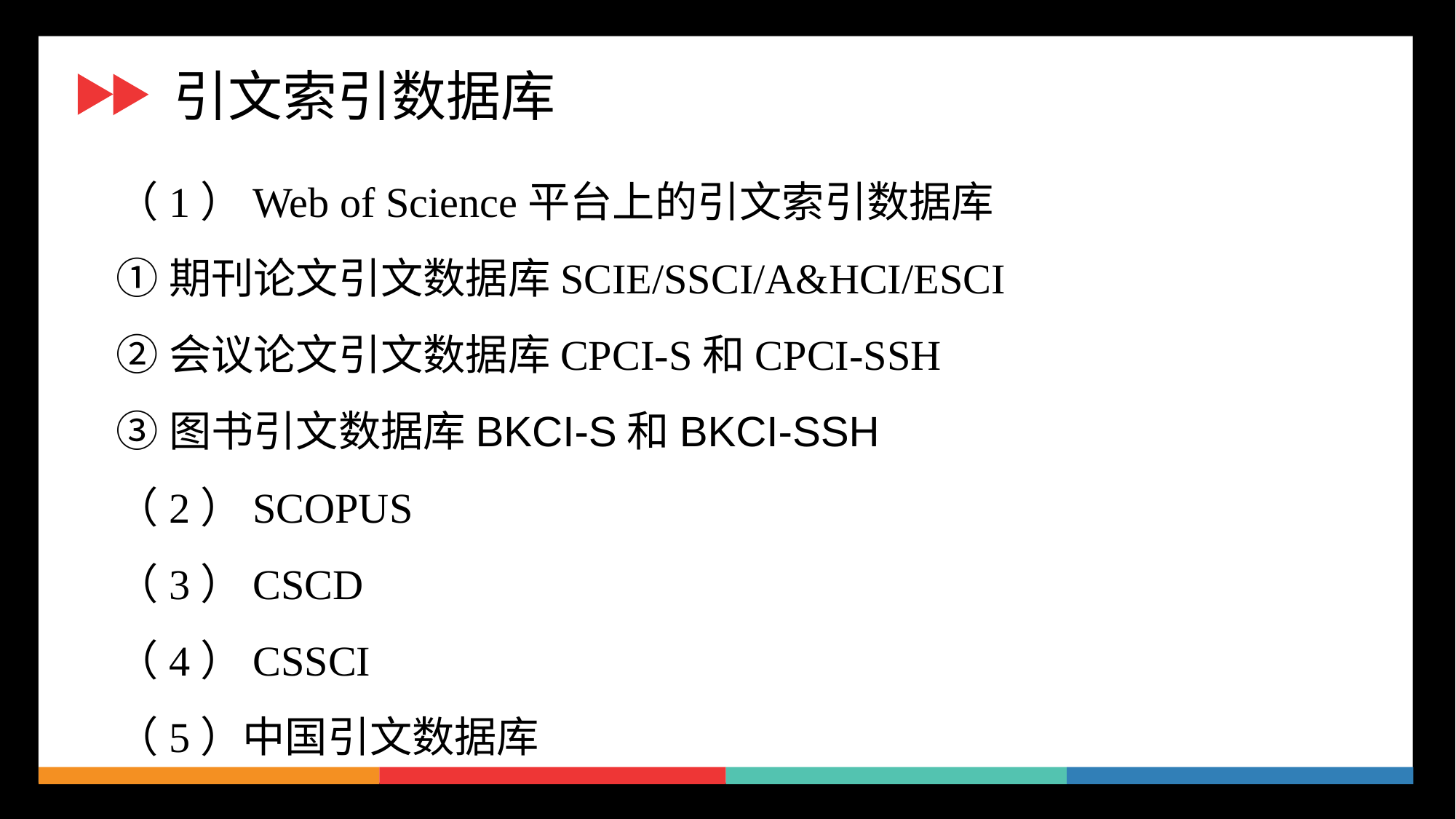

引文索引数据库

（1）Web of Science平台上的引文索引数据库
①期刊论文引文数据库SCIE/SSCI/A&HCI/ESCI
②会议论文引文数据库CPCI-S和CPCI-SSH
③图书引文数据库BKCI-S和BKCI-SSH
（2）SCOPUS
（3）CSCD
（4）CSSCI
（5）中国引文数据库